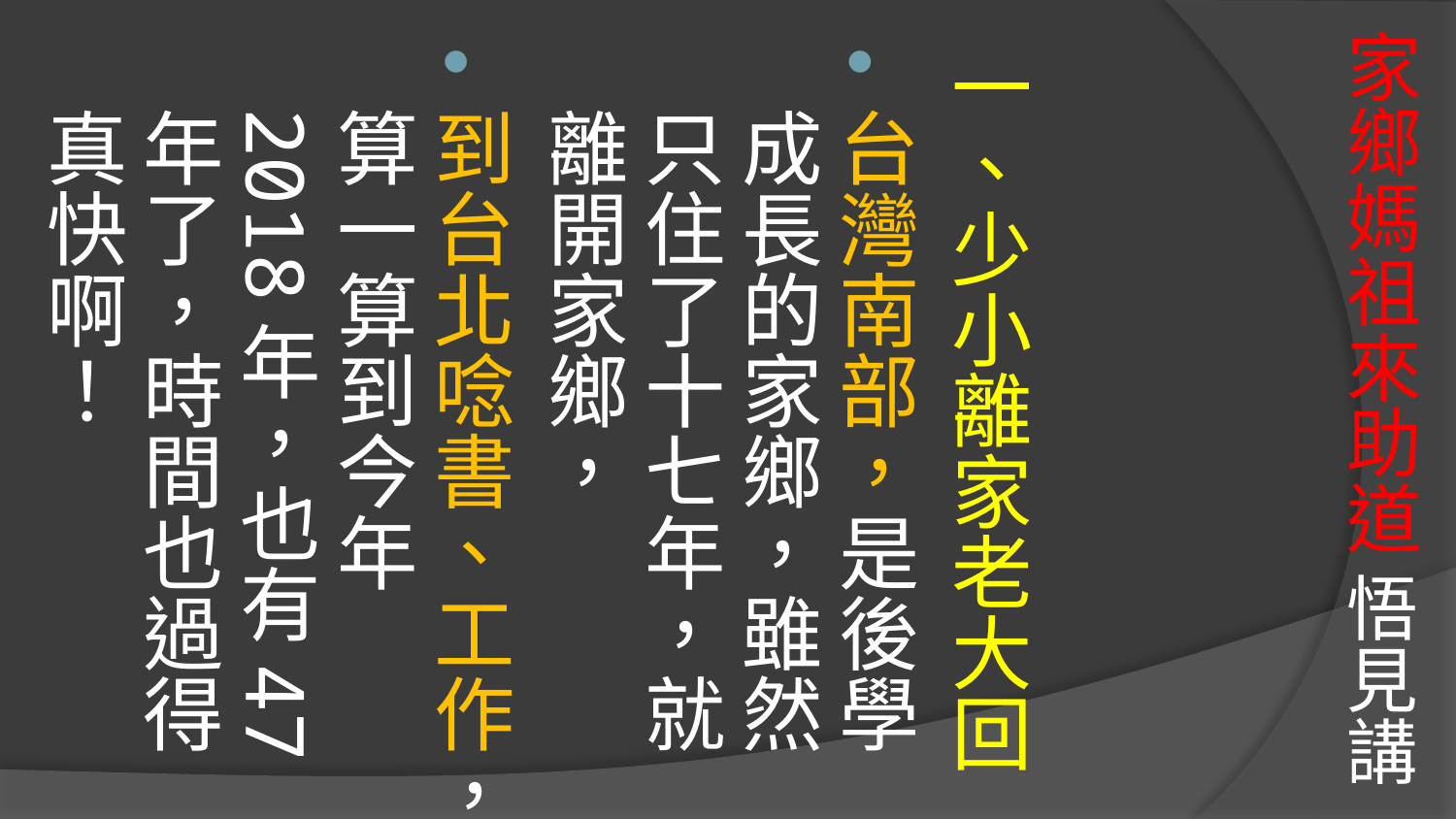

# 家鄉媽祖來助道 悟見講
一、少小離家老大回
台灣南部，是後學成長的家鄉，雖然只住了十七年，就離開家鄉，
到台北唸書、工作，算一算到今年2018年，也有47年了，時間也過得真快啊！